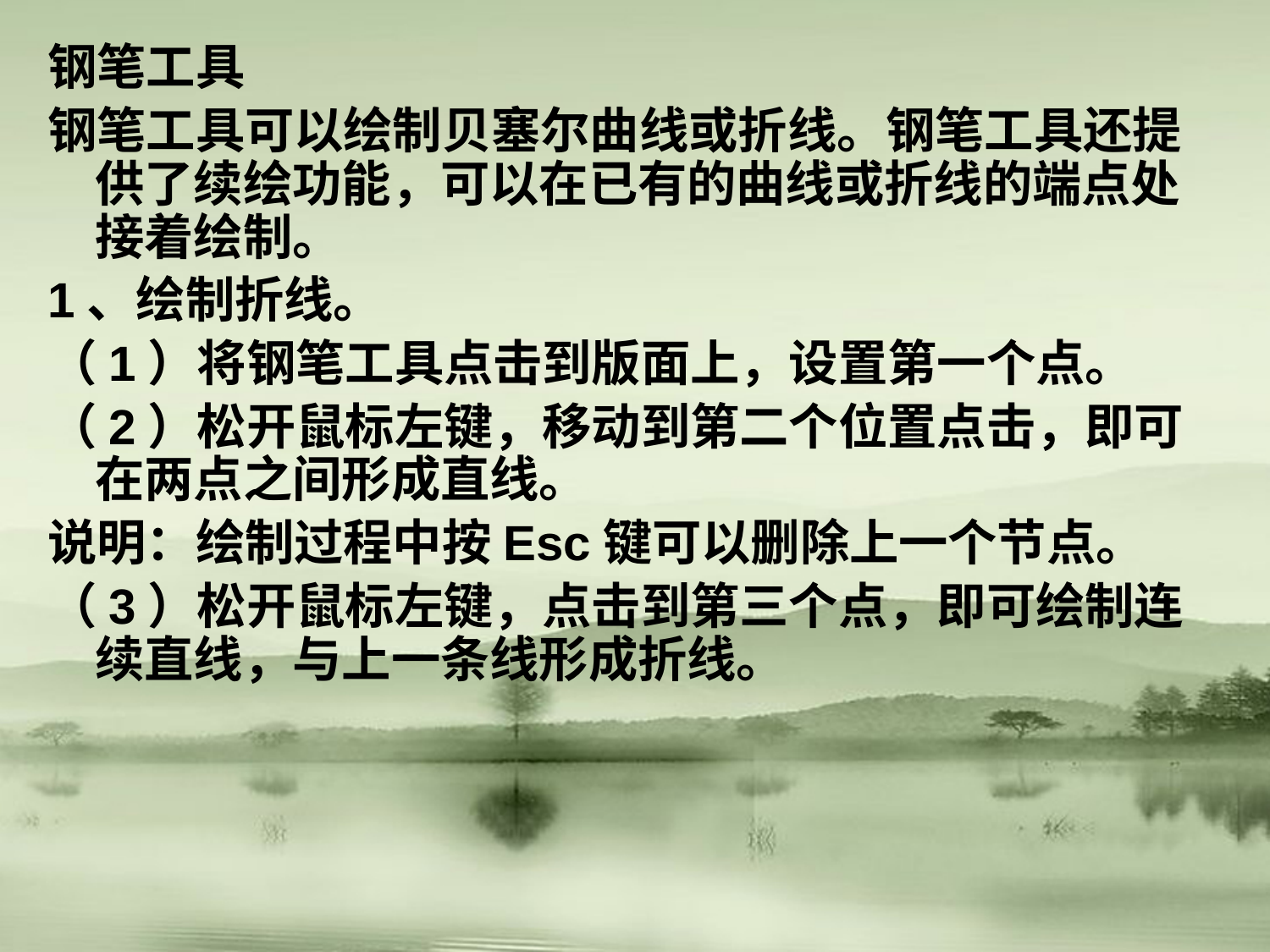

钢笔工具
钢笔工具可以绘制贝塞尔曲线或折线。钢笔工具还提供了续绘功能，可以在已有的曲线或折线的端点处接着绘制。
1、绘制折线。
（1）将钢笔工具点击到版面上，设置第一个点。
（2）松开鼠标左键，移动到第二个位置点击，即可在两点之间形成直线。
说明：绘制过程中按Esc键可以删除上一个节点。
（3）松开鼠标左键，点击到第三个点，即可绘制连续直线，与上一条线形成折线。